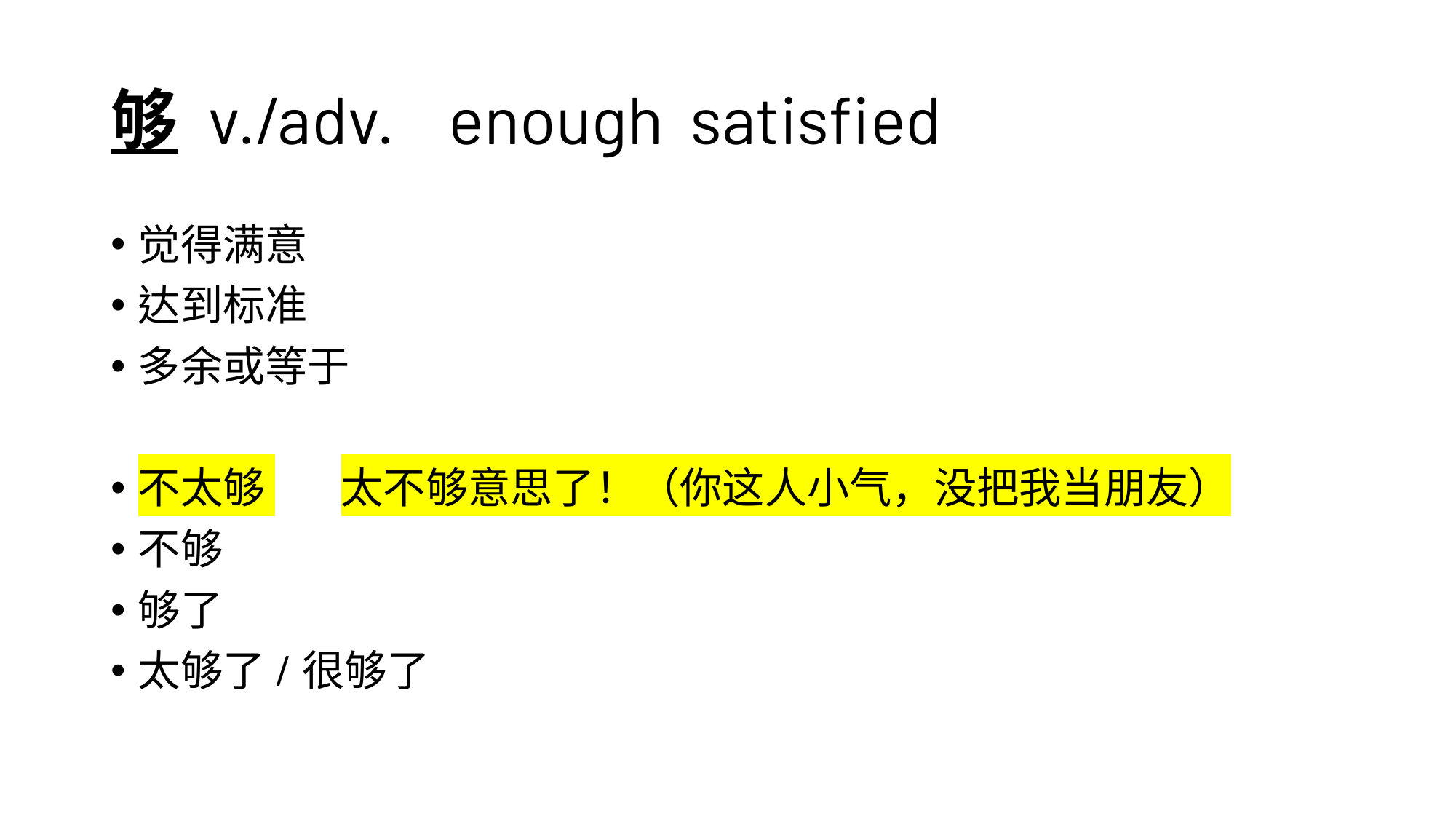

# 够 v./adv.    enough  satisfied
觉得满意
达到标准
多余或等于

不太够        太不够意思了！（你这人小气，没把我当朋友）
不够
够了
太够了/很够了